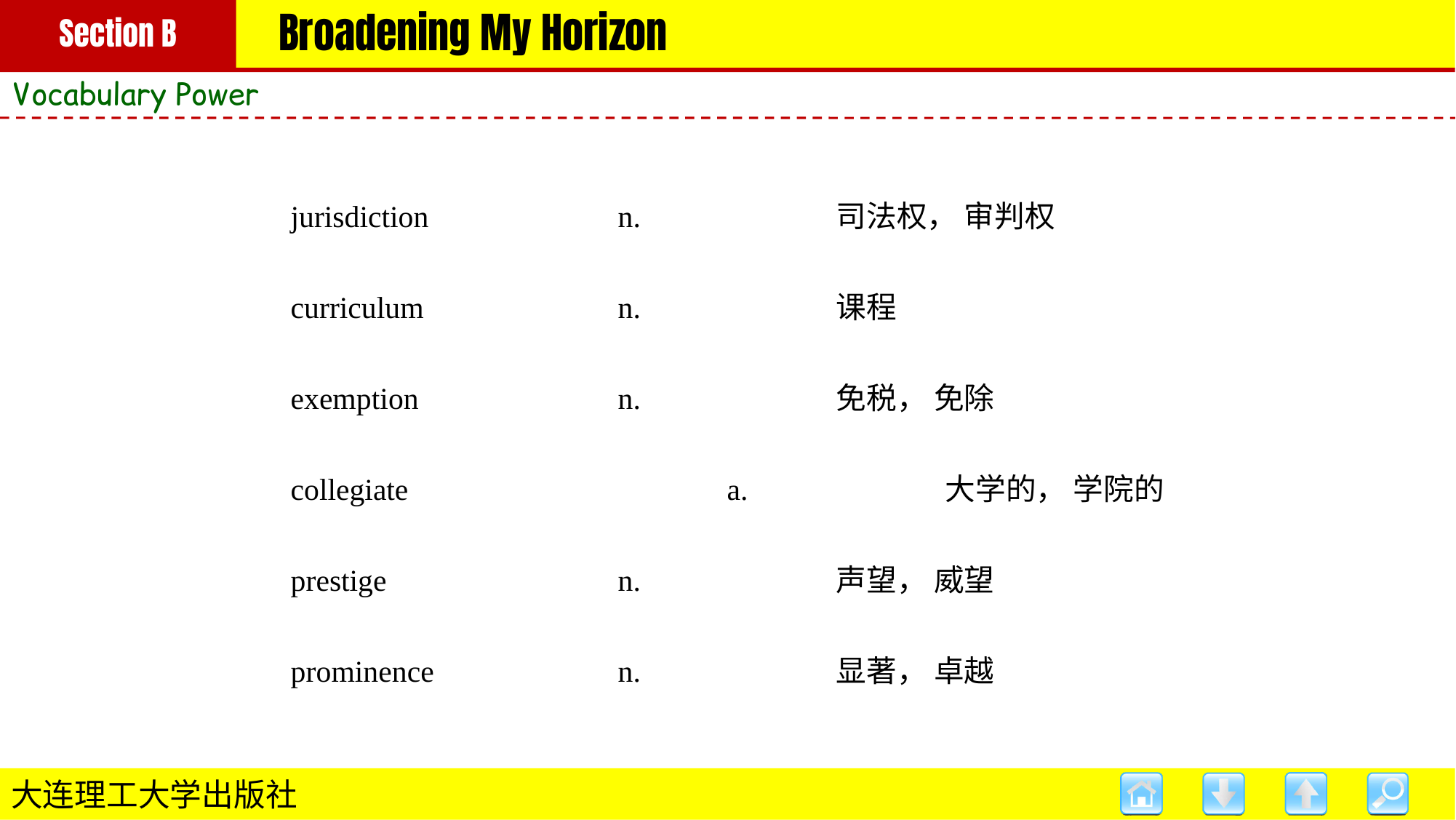

Section B
# Broadening My Horizon
Vocabulary Power
jurisdiction 		n. 		司法权， 审判权
curriculum 		n. 		课程
exemption 		n. 		免税， 免除
collegiate 			a. 		大学的， 学院的
prestige 			n. 		声望， 威望
prominence 		n. 		显著， 卓越